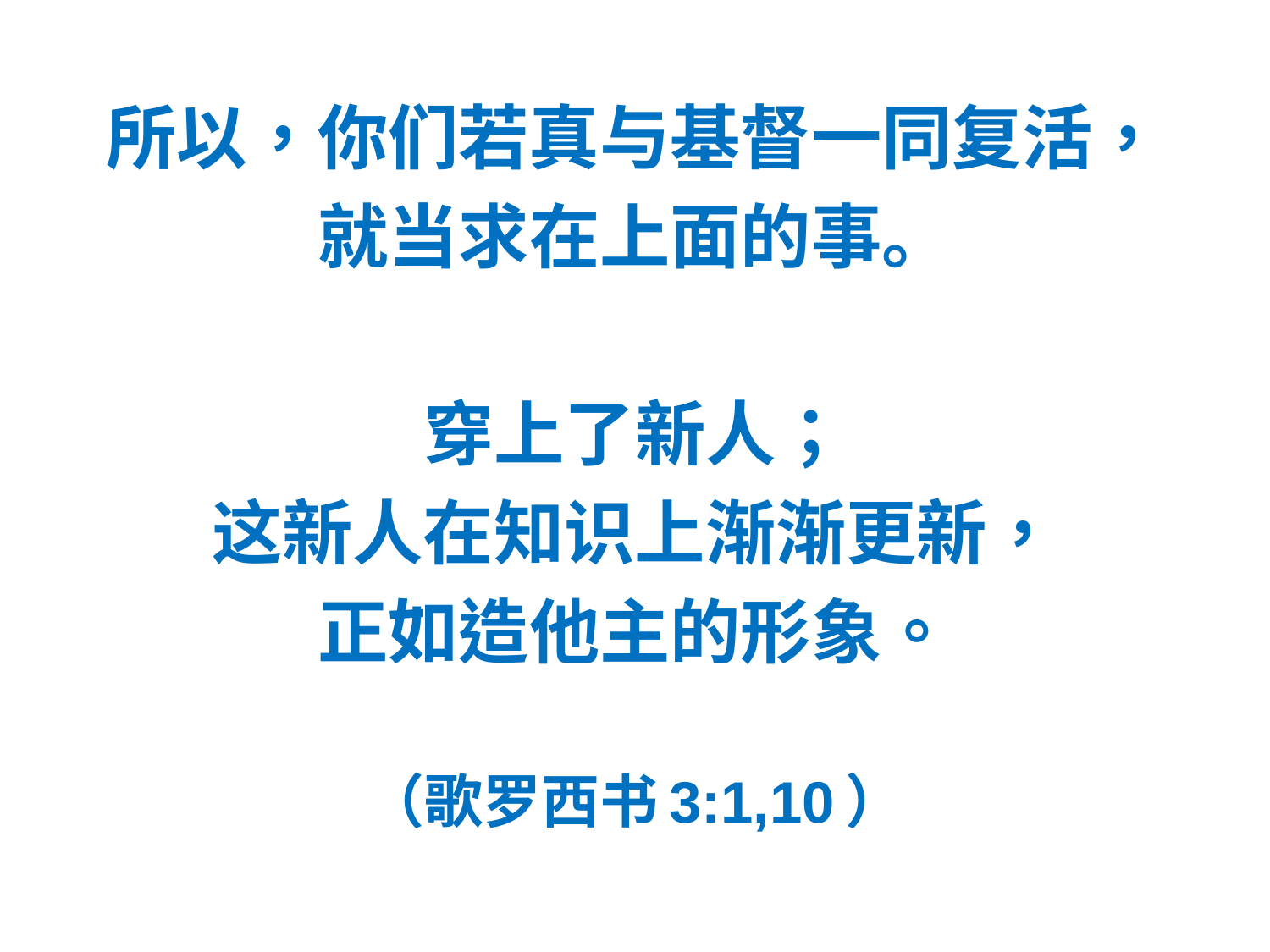

#
所以，你们若真与基督一同复活，
就当求在上面的事。

穿上了新人；
这新人在知识上渐渐更新，
正如造他主的形象。

（歌罗西书3:1,10）